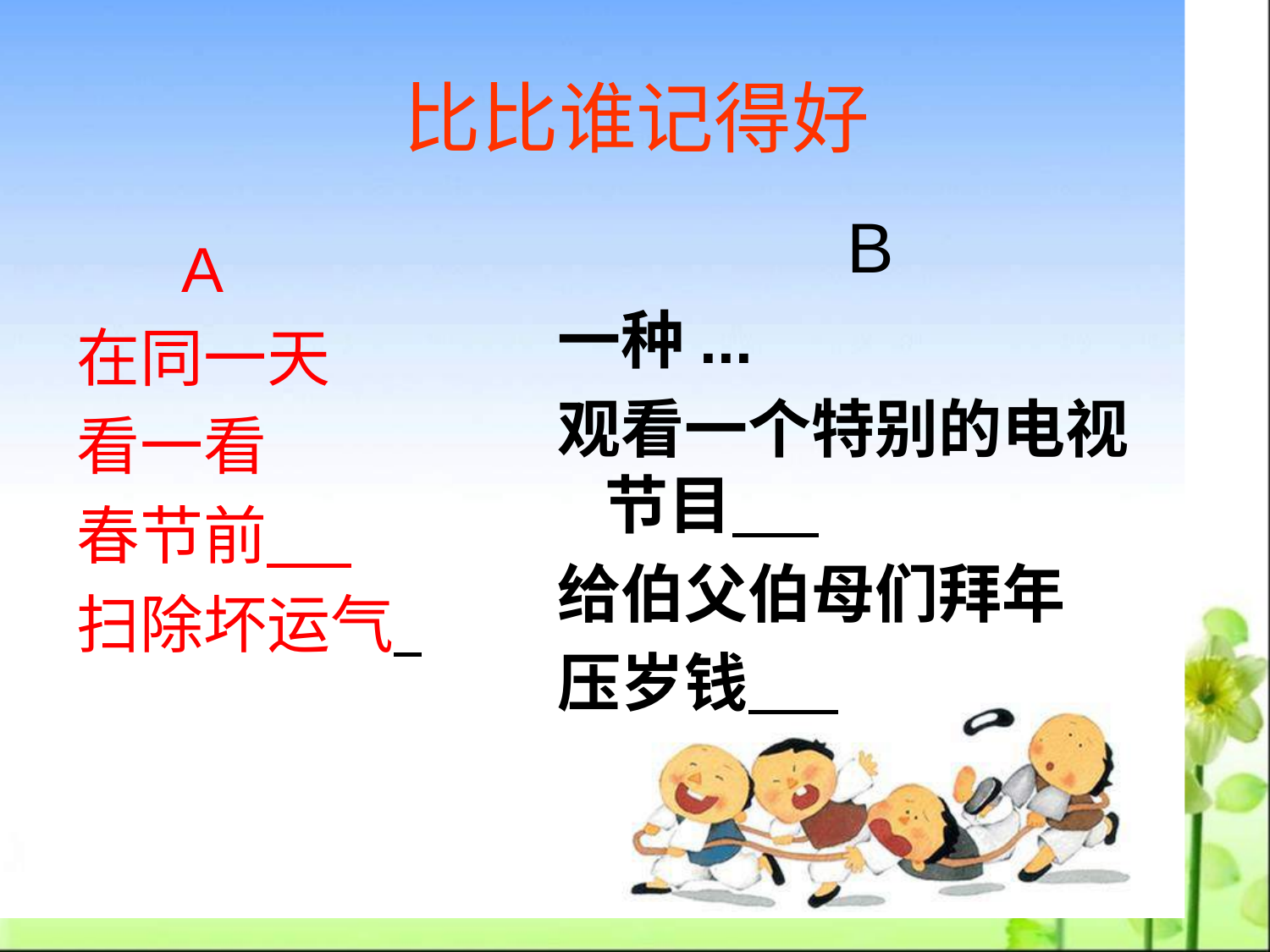

# 比比谁记得好
B
一种...
观看一个特别的电视节目
给伯父伯母们拜年
压岁钱
      A
在同一天
看一看
春节前
扫除坏运气